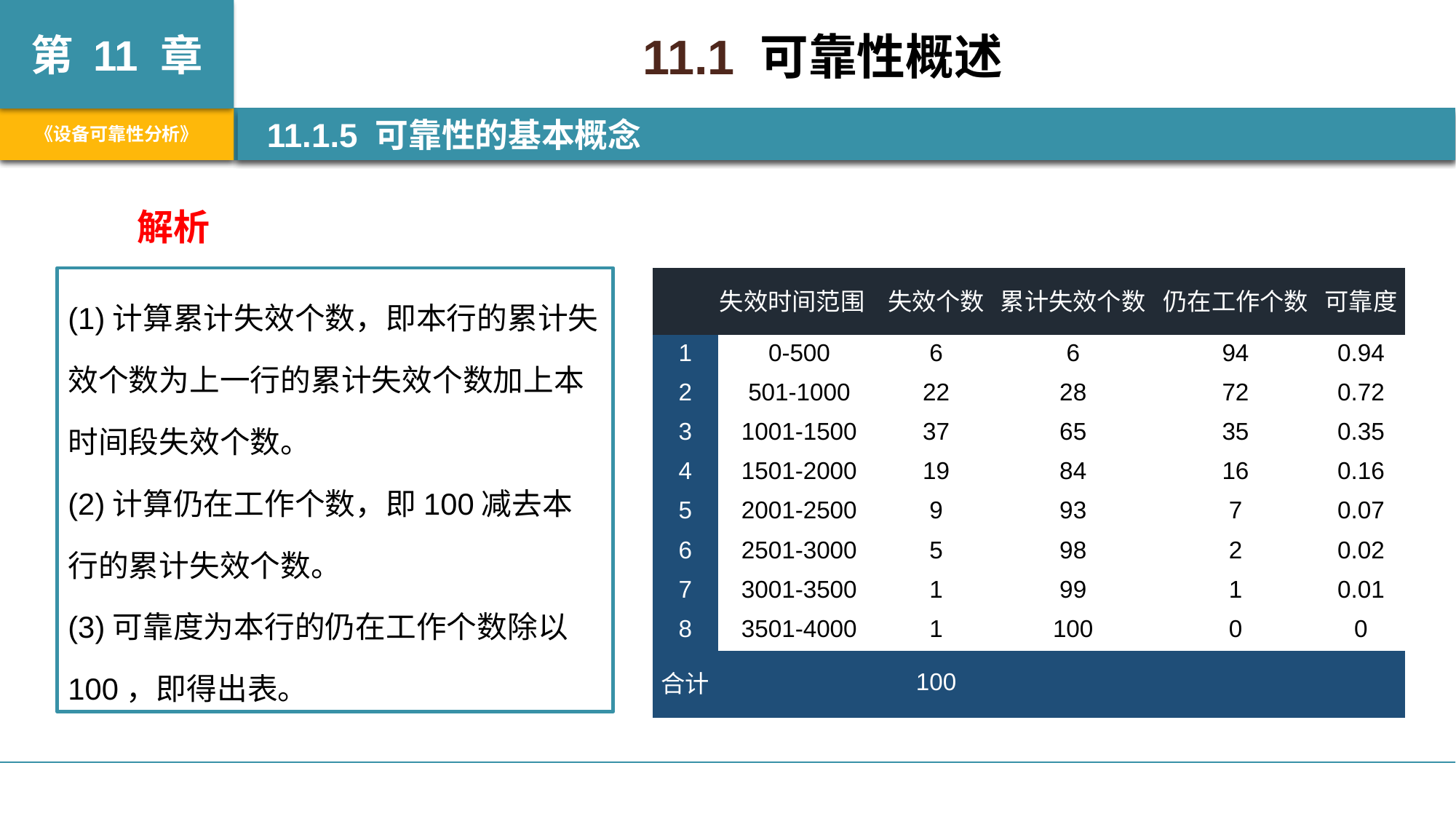

11.1 可靠性概述
  11.1.5 可靠性的基本概念
解析
(1)计算累计失效个数，即本行的累计失效个数为上一行的累计失效个数加上本时间段失效个数。
(2)计算仍在工作个数，即100减去本行的累计失效个数。
(3)可靠度为本行的仍在工作个数除以100，即得出表。
|  | 失效时间范围 | 失效个数 | 累计失效个数 | 仍在工作个数 | 可靠度 |
| --- | --- | --- | --- | --- | --- |
| 1 | 0-500 | 6 | 6 | 94 | 0.94 |
| 2 | 501-1000 | 22 | 28 | 72 | 0.72 |
| 3 | 1001-1500 | 37 | 65 | 35 | 0.35 |
| 4 | 1501-2000 | 19 | 84 | 16 | 0.16 |
| 5 | 2001-2500 | 9 | 93 | 7 | 0.07 |
| 6 | 2501-3000 | 5 | 98 | 2 | 0.02 |
| 7 | 3001-3500 | 1 | 99 | 1 | 0.01 |
| 8 | 3501-4000 | 1 | 100 | 0 | 0 |
| 合计 |  | 100 |  |  |  |